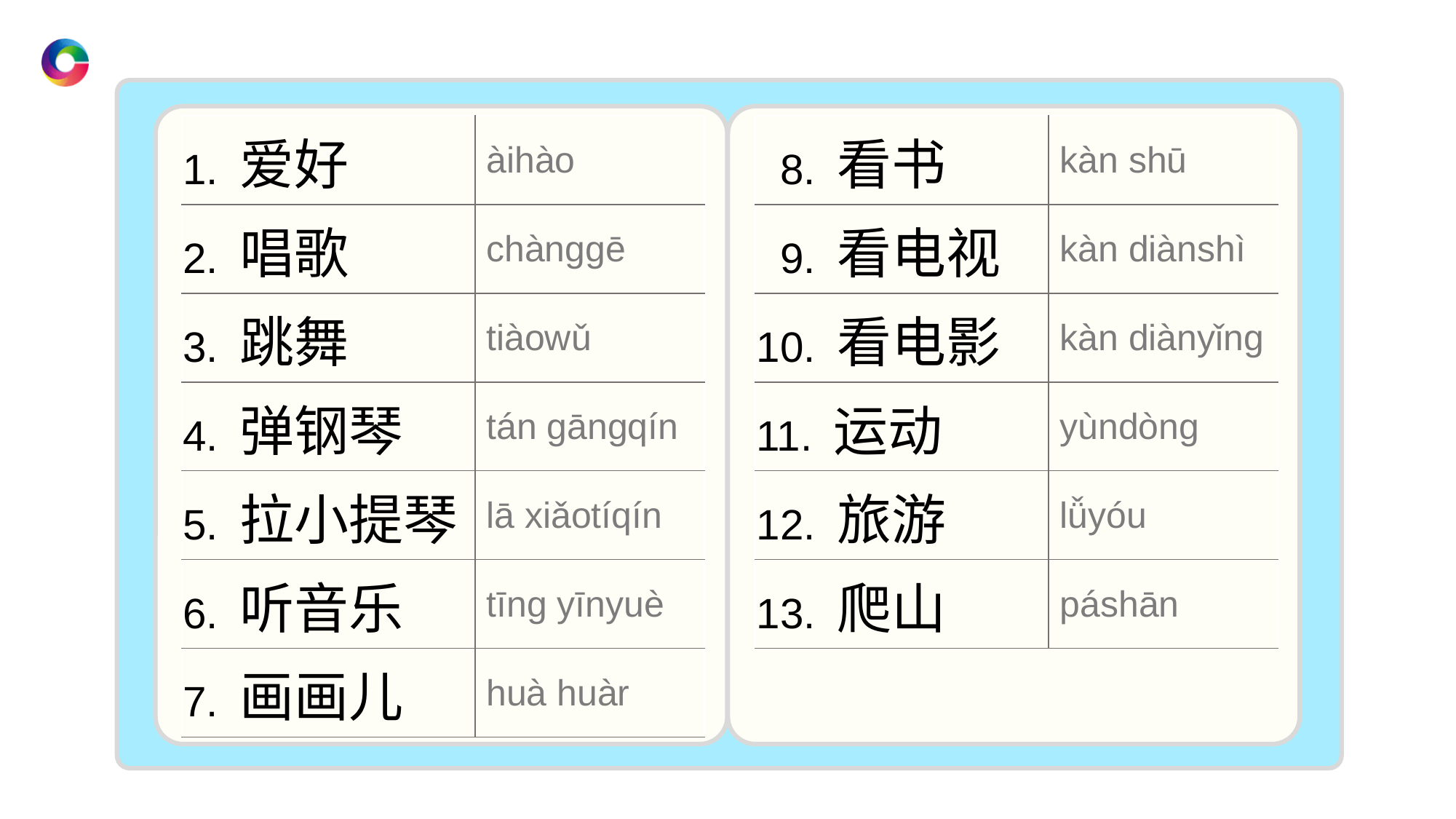

| 1. 爱好 | àihào |
| --- | --- |
| 2. 唱歌 | chànɡɡē |
| 3. 跳舞 | tiàowǔ |
| 4. 弹钢琴 | tán ɡānɡqín |
| 5. 拉小提琴 | lā xiǎotíqín |
| 6. 听音乐 | tīnɡ yīnyuè |
| 7. 画画儿 | huà huàr |
| 8. 看书 | kàn shū |
| --- | --- |
| 9. 看电视 | kàn diànshì |
| 10. 看电影 | kàn diànyǐnɡ |
| 11. 运动 | yùndònɡ |
| 12. 旅游 | lǚyóu |
| 13. 爬山 | páshān |